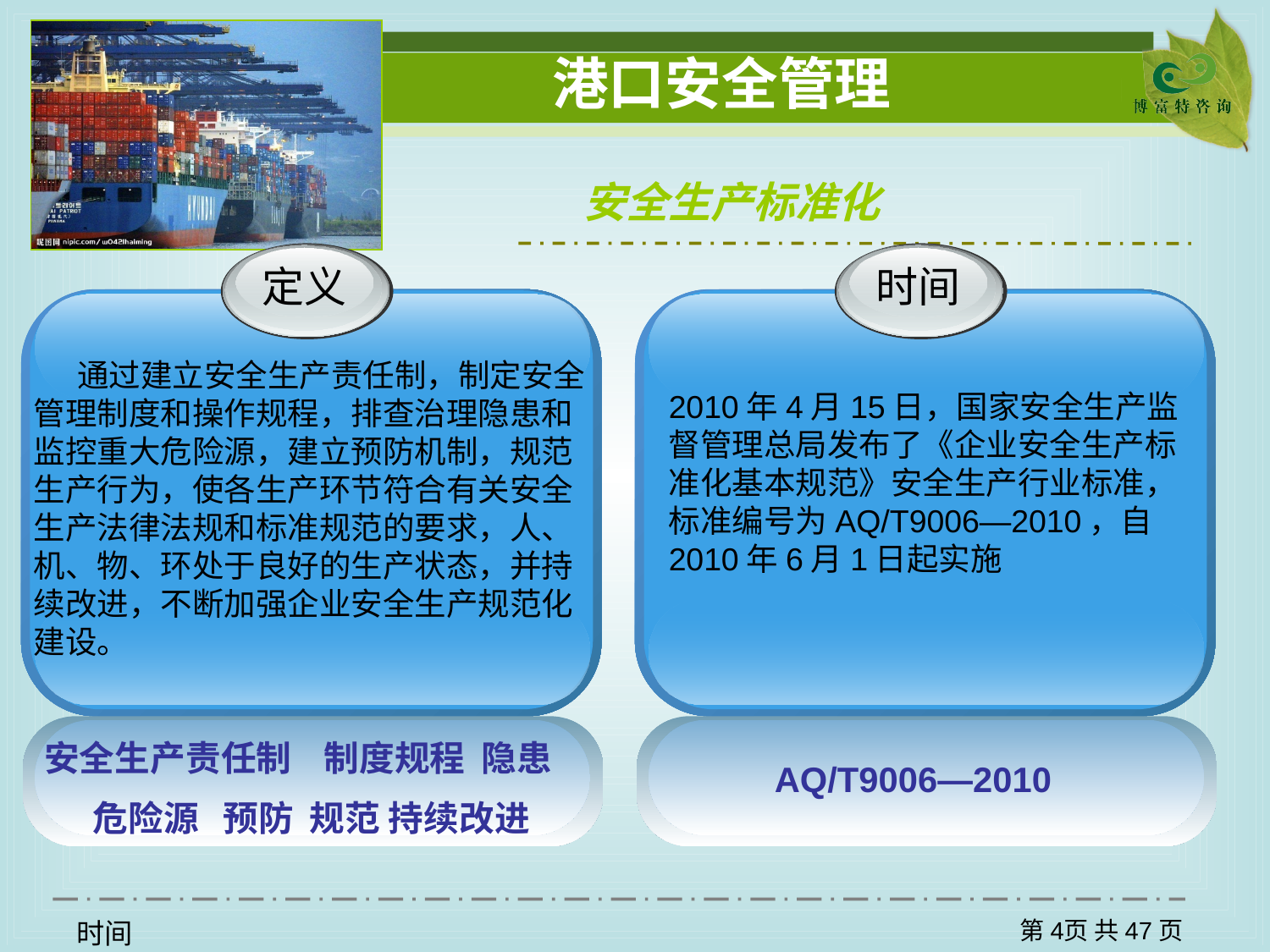

安全生产标准化

定义

时间

     通过建立安全生产责任制，制定安全管理制度和操作规程，排查治理隐患和监控重大危险源，建立预防机制，规范生产行为，使各生产环节符合有关安全生产法律法规和标准规范的要求，人、机、物、环处于良好的生产状态，并持续改进，不断加强企业安全生产规范化建设。
2010年4月15日，国家安全生产监督管理总局发布了《企业安全生产标准化基本规范》安全生产行业标准，标准编号为AQ/T9006—2010，自2010年6月1日起实施
安全生产责任制    制度规程  隐患
     危险源   预防  规范 持续改进
AQ/T9006—2010
第4页 共47页
时间